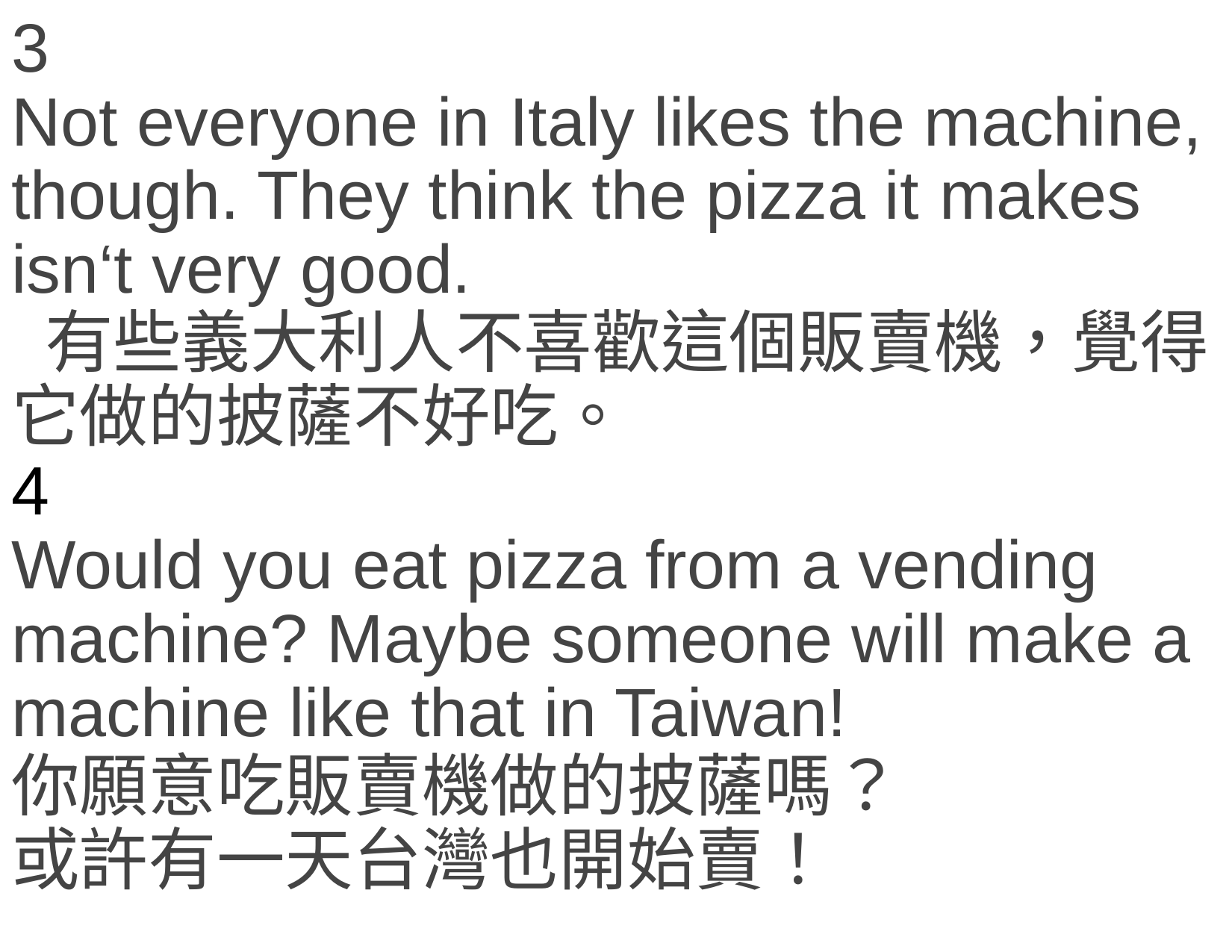

# 3 Not everyone in Italy likes the machine, though. They think the pizza it makes isn‘t very good. 有些義大利人不喜歡這個販賣機，覺得它做的披薩不好吃。 4 Would you eat pizza from a vending machine? Maybe someone will make a machine like that in Taiwan! 你願意吃販賣機做的披薩嗎？ 或許有一天台灣也開始賣！